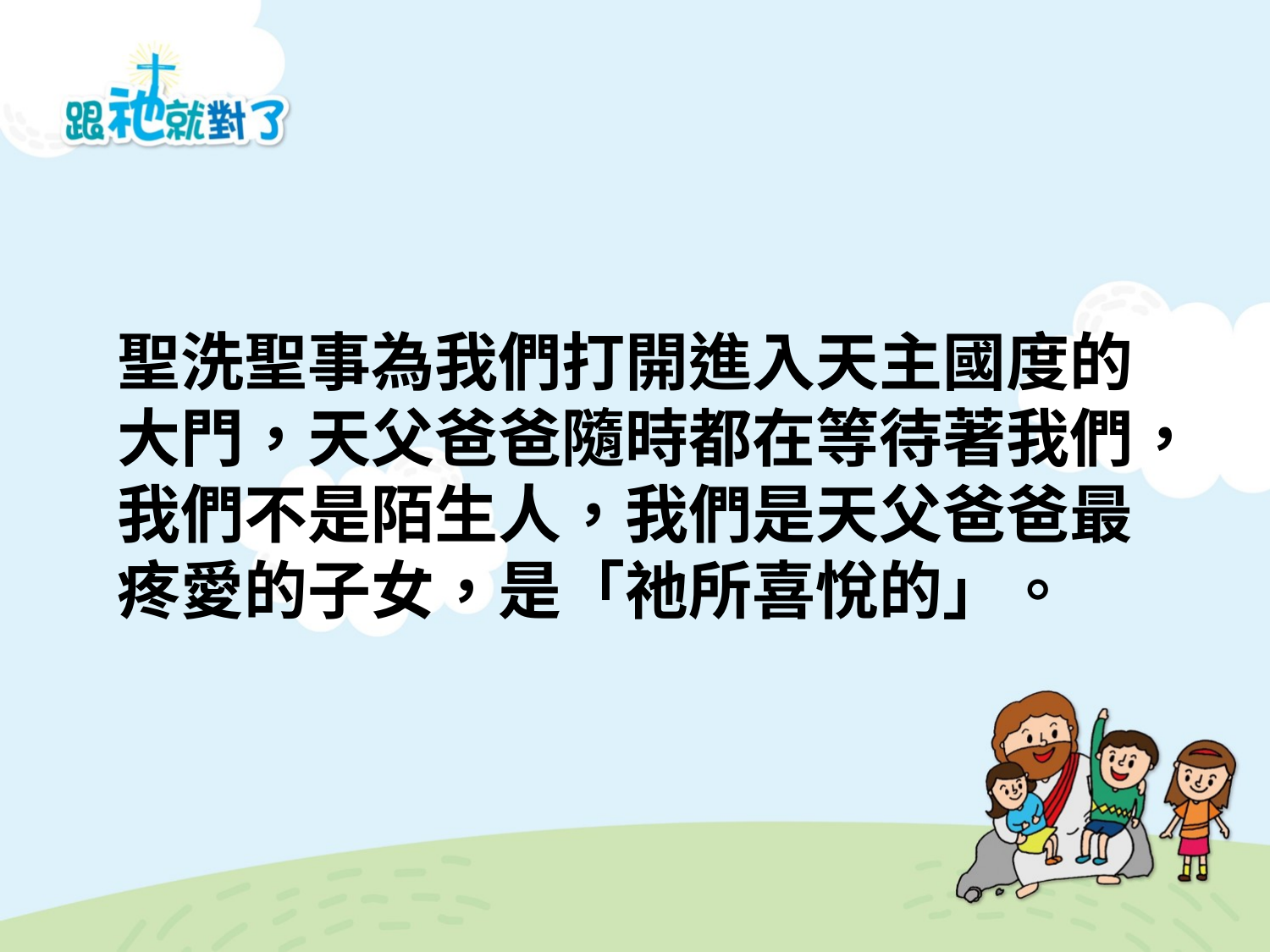

聖洗聖事為我們打開進入天主國度的大門，天父爸爸隨時都在等待著我們，我們不是陌生人，我們是天父爸爸最疼愛的子女，是「祂所喜悅的」。